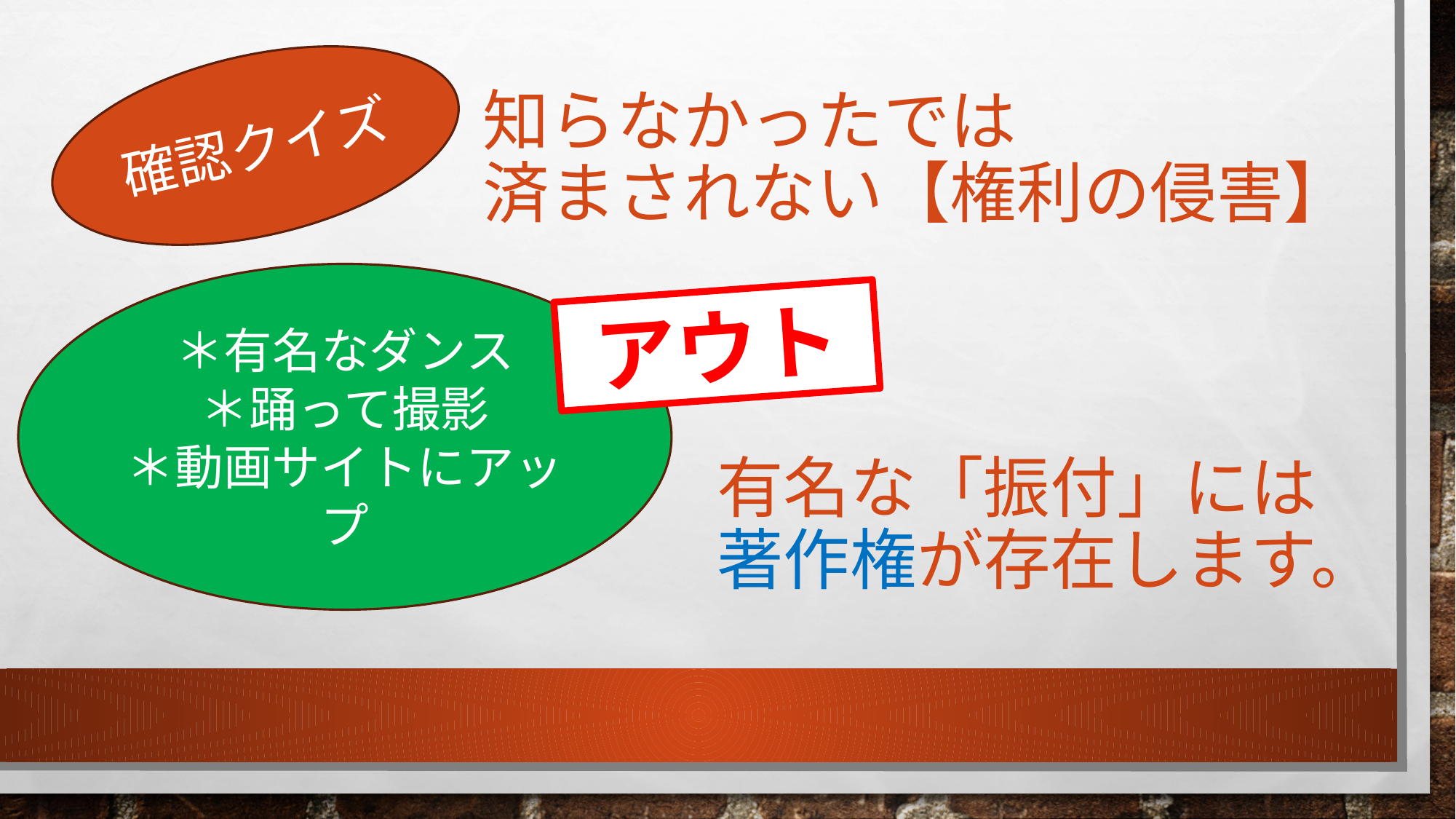

確認クイズ
# 知らなかったでは 済まされない【権利の侵害】
＊有名なダンス
＊踊って撮影
＊動画サイトにアップ
アウト
有名な「振付」には
著作権が存在します。